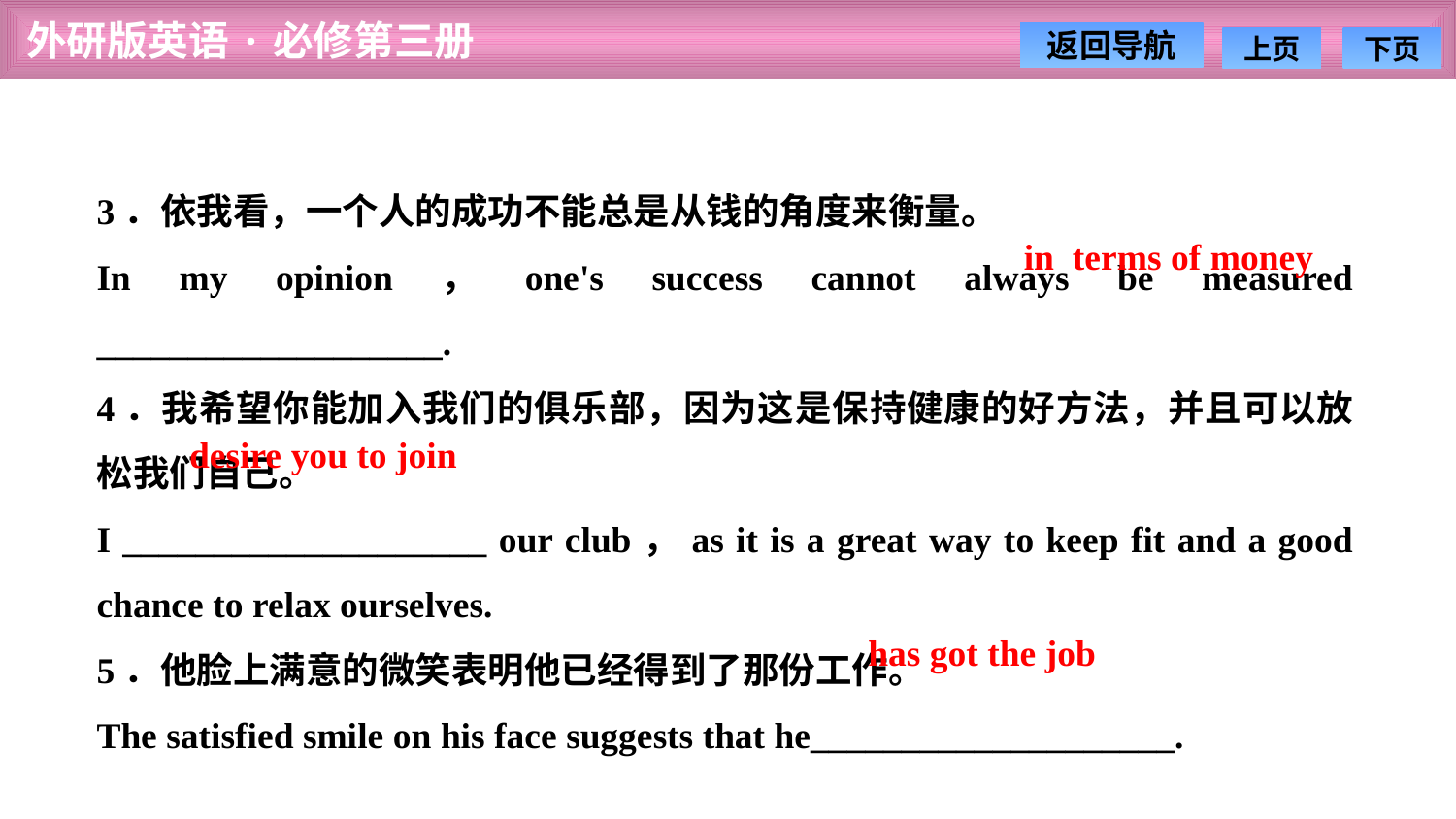

3．依我看，一个人的成功不能总是从钱的角度来衡量。
In my opinion，one's success cannot always be measured ___________________.
4．我希望你能加入我们的俱乐部，因为这是保持健康的好方法，并且可以放松我们自己。
I ____________________ our club，as it is a great way to keep fit and a good chance to relax ourselves.
5．他脸上满意的微笑表明他已经得到了那份工作。
The satisfied smile on his face suggests that he____________________.
in  terms of money
desire you to join
has got the job